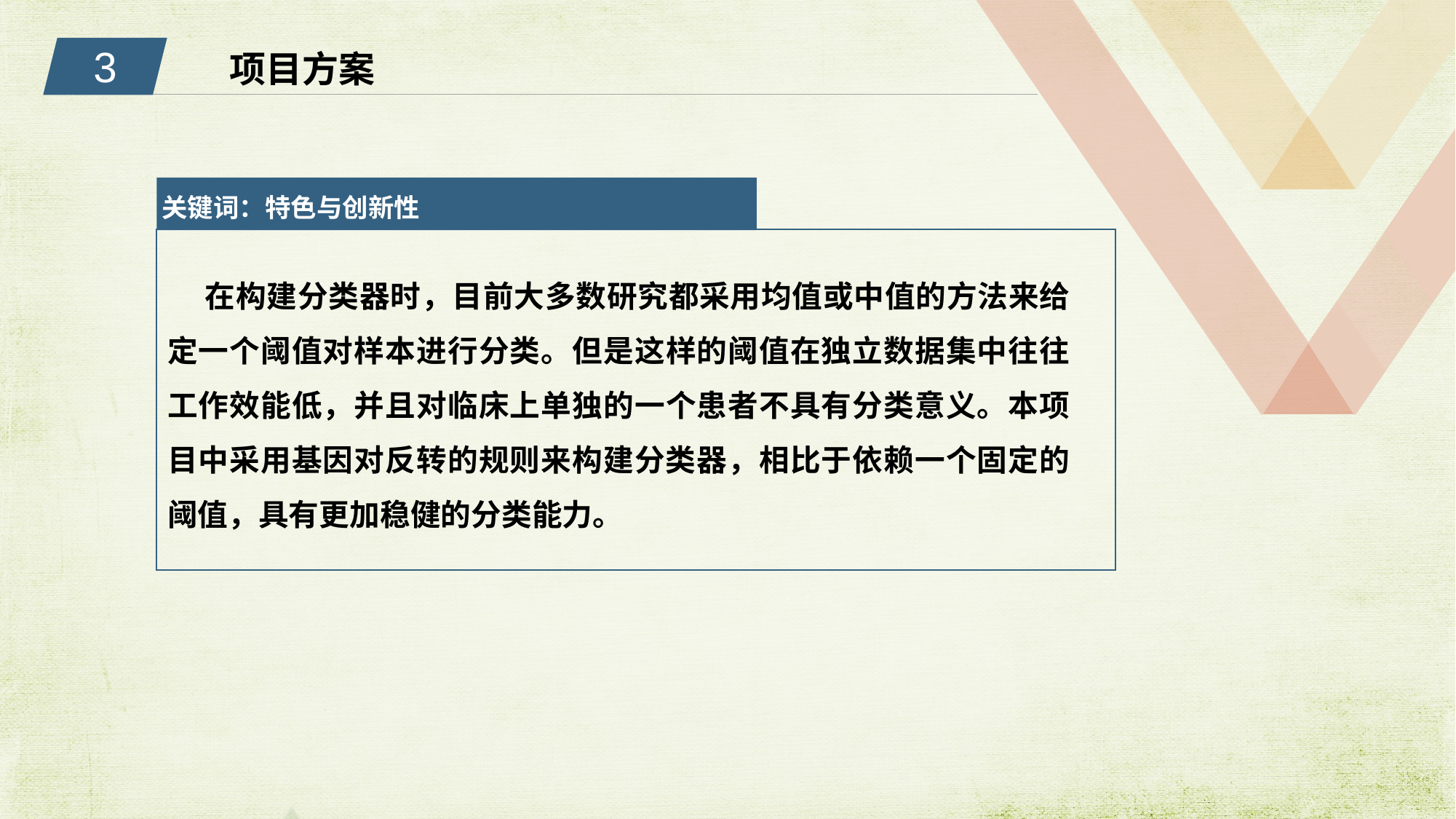

3

项目方案

关键词：特色与创新性

    在构建分类器时，目前大多数研究都采用均值或中值的方法来给定一个阈值对样本进行分类。但是这样的阈值在独立数据集中往往工作效能低，并且对临床上单独的一个患者不具有分类意义。本项目中采用基因对反转的规则来构建分类器，相比于依赖一个固定的阈值，具有更加稳健的分类能力。